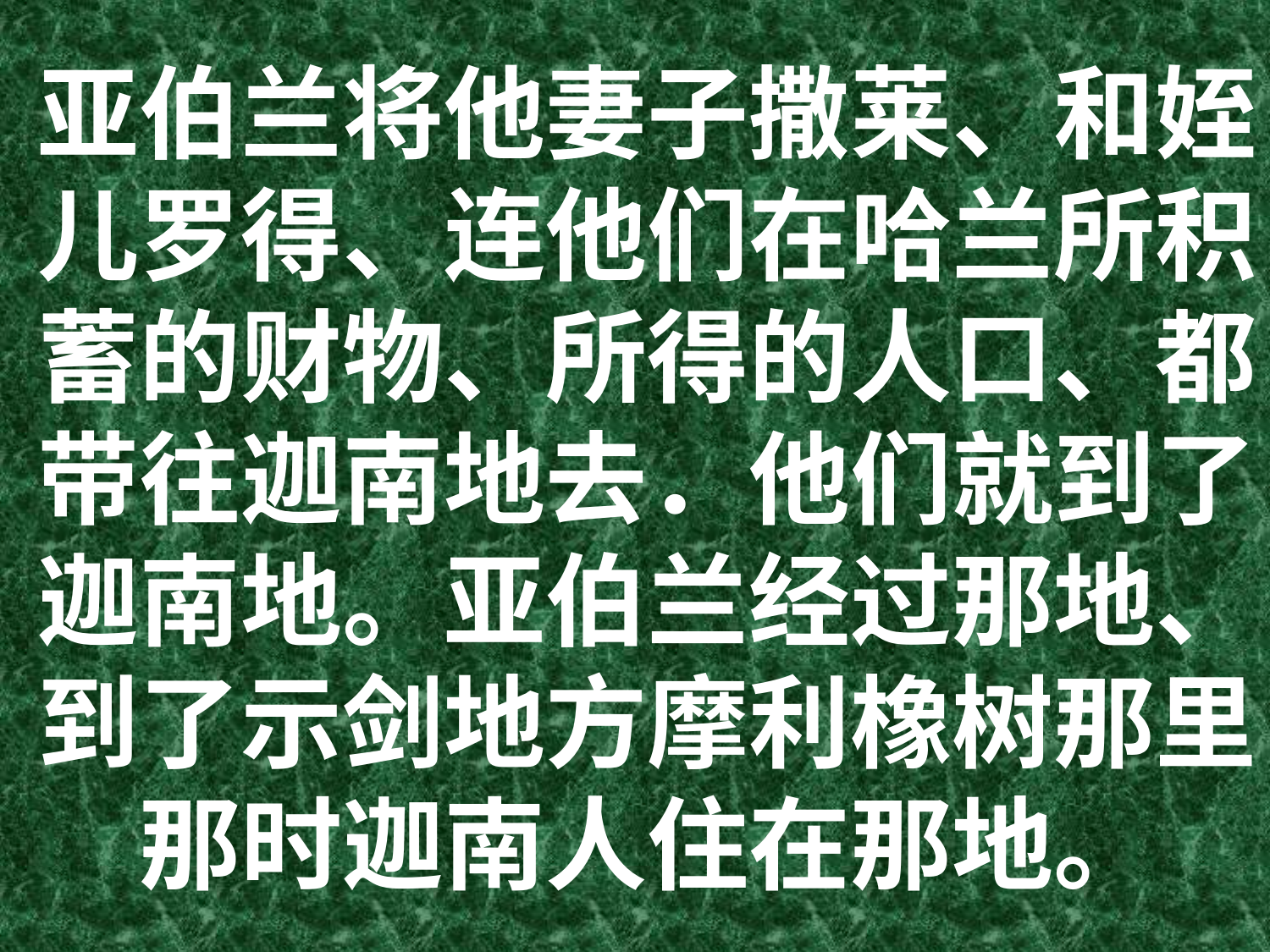

亚伯兰将他妻子撒莱、和姪儿罗得、连他们在哈兰所积蓄的财物、所得的人口、都带往迦南地去．他们就到了迦南地。亚伯兰经过那地、到了示剑地方摩利橡树那里．那时迦南人住在那地。